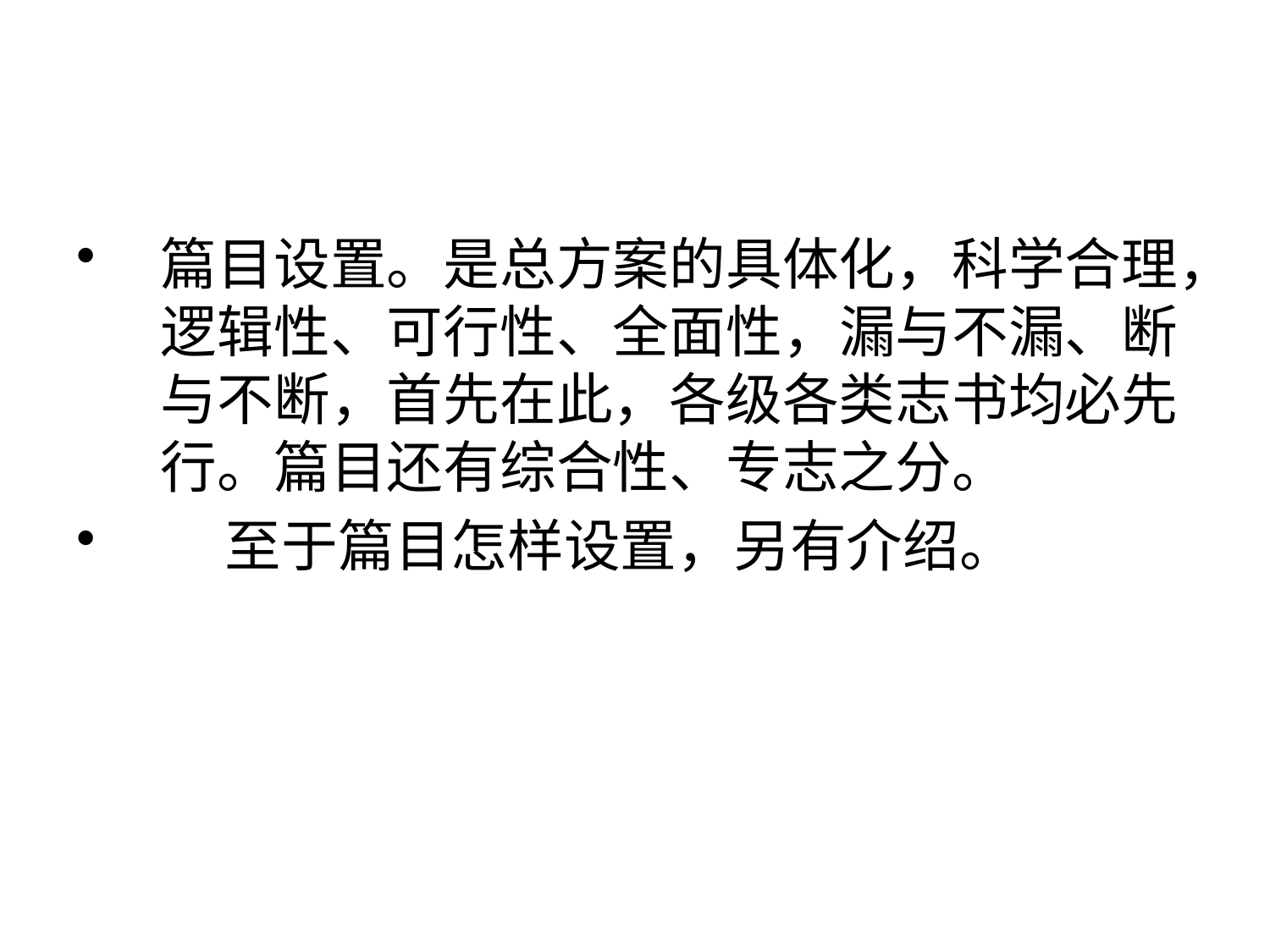

篇目设置。是总方案的具体化，科学合理，逻辑性、可行性、全面性，漏与不漏、断与不断，首先在此，各级各类志书均必先行。篇目还有综合性、专志之分。
    至于篇目怎样设置，另有介绍。